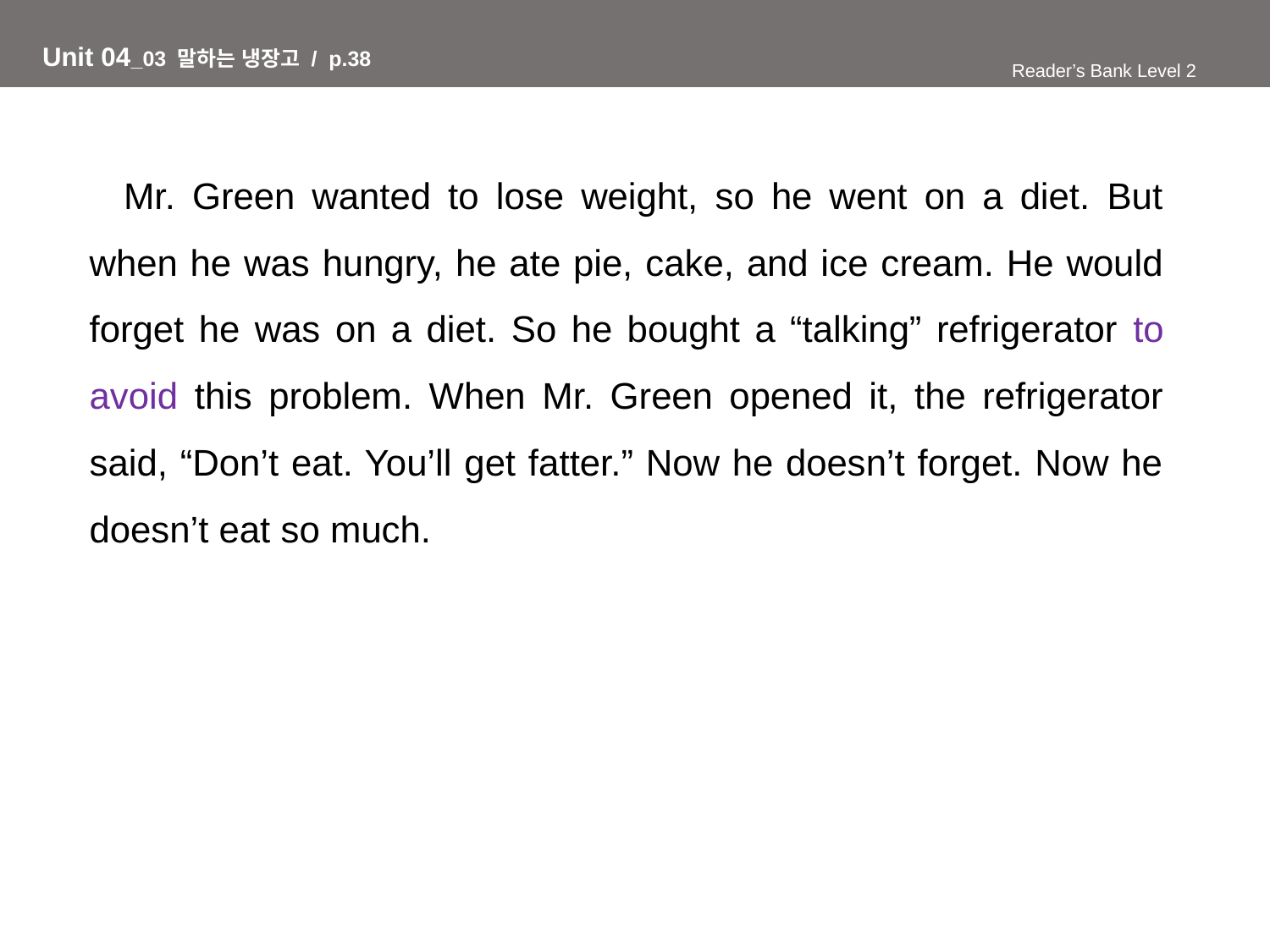

# Unit 04_03 말하는 냉장고 /  p.38
Reader’s Bank Level 2

  Mr. Green wanted to lose weight, so he went on a diet. But when he was hungry, he ate pie, cake, and ice cream. He would forget he was on a diet. So he bought a “talking” refrigerator to avoid this problem. When Mr. Green opened it, the refrigerator said, “Don’t eat. You’ll get fatter.” Now he doesn’t forget. Now he doesn’t eat so much.